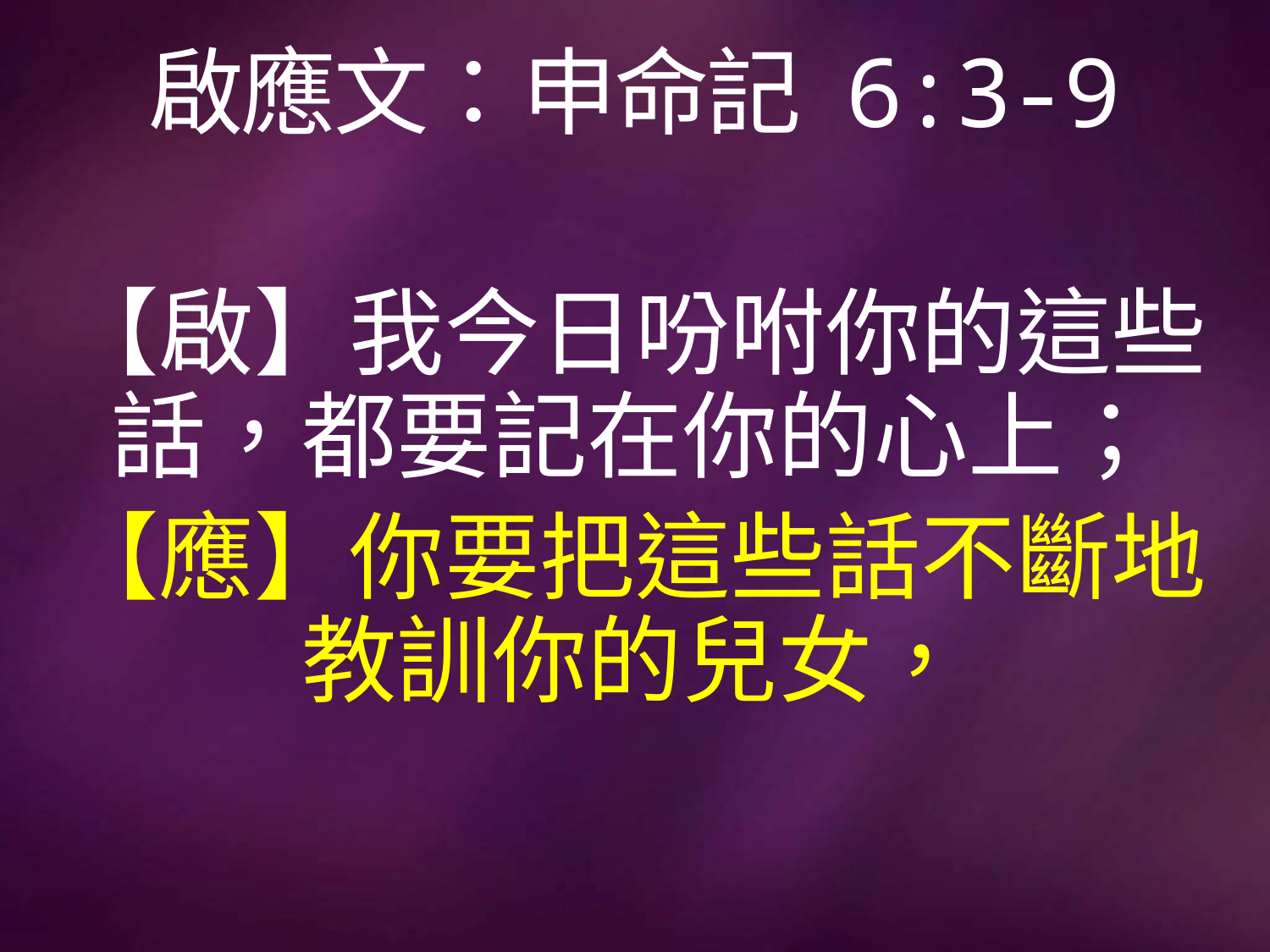

# 啟應文：申命記 6:3-9
【啟】我今日吩咐你的這些話，都要記在你的心上；
【應】你要把這些話不斷地教訓你的兒女，